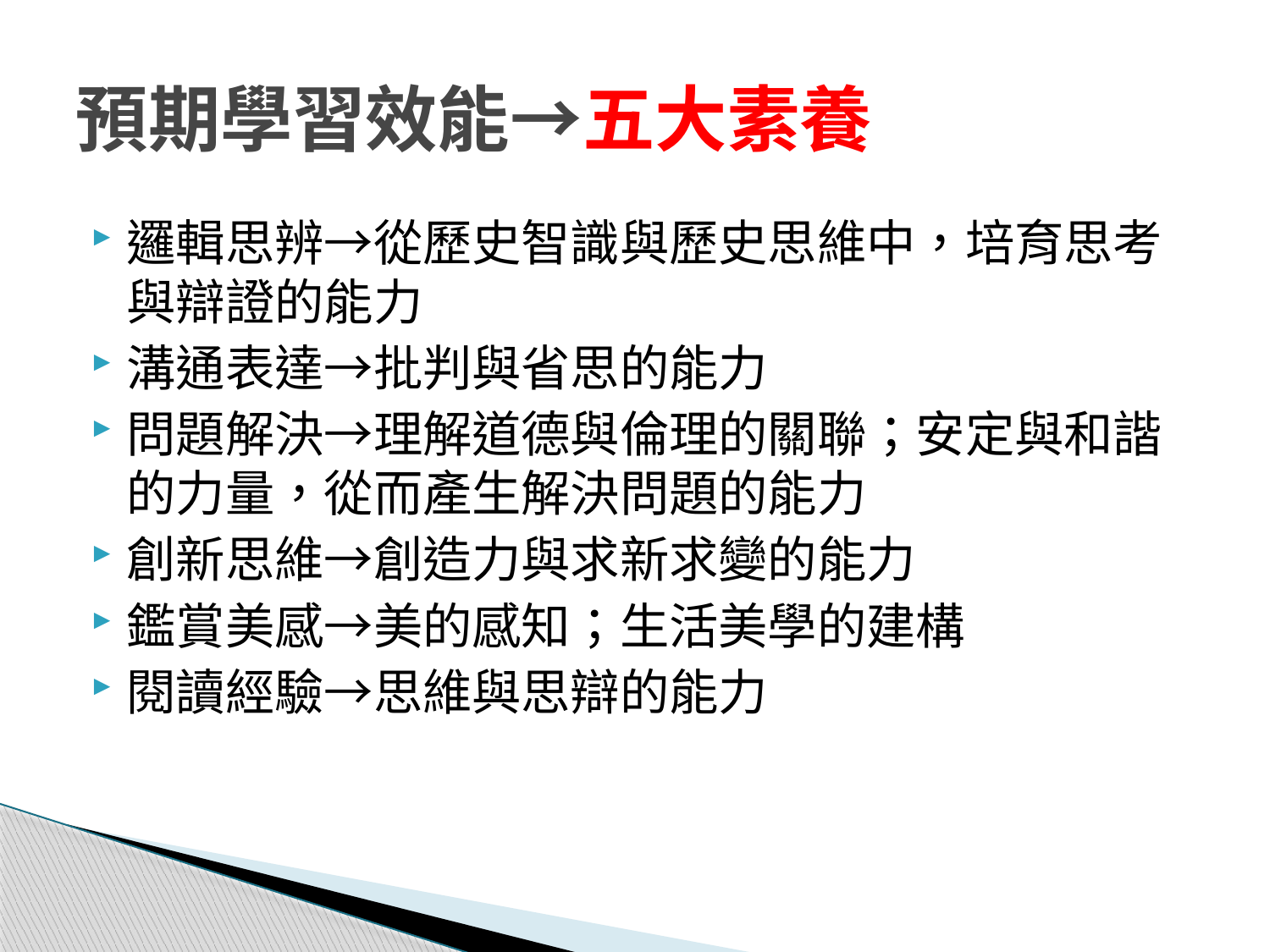

# 預期學習效能→五大素養
邏輯思辨→從歷史智識與歷史思維中，培育思考與辯證的能力
溝通表達→批判與省思的能力
問題解決→理解道德與倫理的關聯；安定與和諧的力量，從而產生解決問題的能力
創新思維→創造力與求新求變的能力
鑑賞美感→美的感知；生活美學的建構
閱讀經驗→思維與思辯的能力